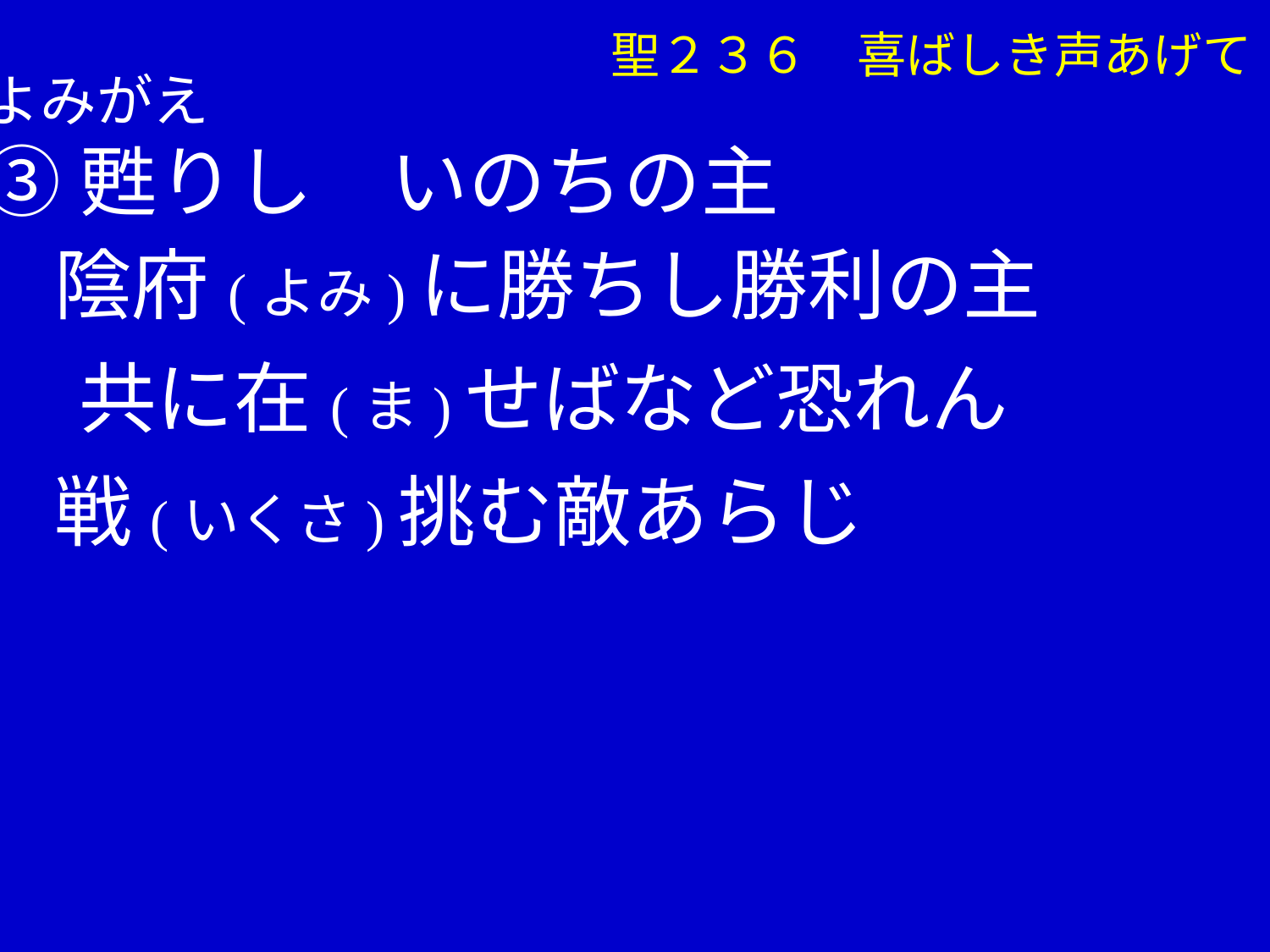

聖２３６　喜ばしき声あげて
よみがえ
③甦りし　いのちの主
   陰府(よみ)に勝ちし勝利の主
　 共に在(ま)せばなど恐れん
   戦(いくさ)挑む敵あらじ